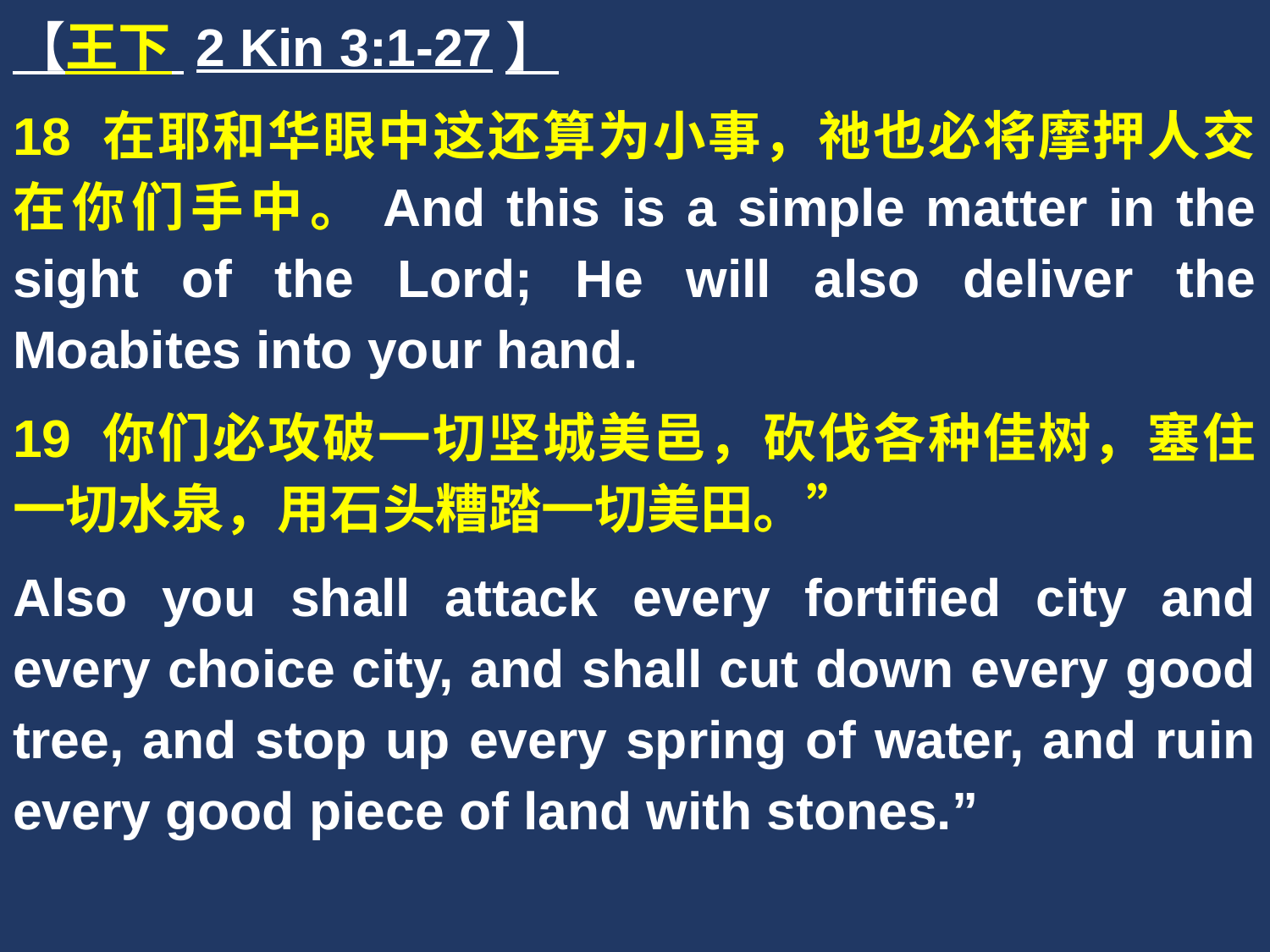

【王下 2 Kin 3:1-27】
18 在耶和华眼中这还算为小事，祂也必将摩押人交在你们手中。And this is a simple matter in the sight of the Lord; He will also deliver the Moabites into your hand.
19 你们必攻破一切坚城美邑，砍伐各种佳树，塞住一切水泉，用石头糟踏一切美田。”
Also you shall attack every fortified city and every choice city, and shall cut down every good tree, and stop up every spring of water, and ruin every good piece of land with stones.”